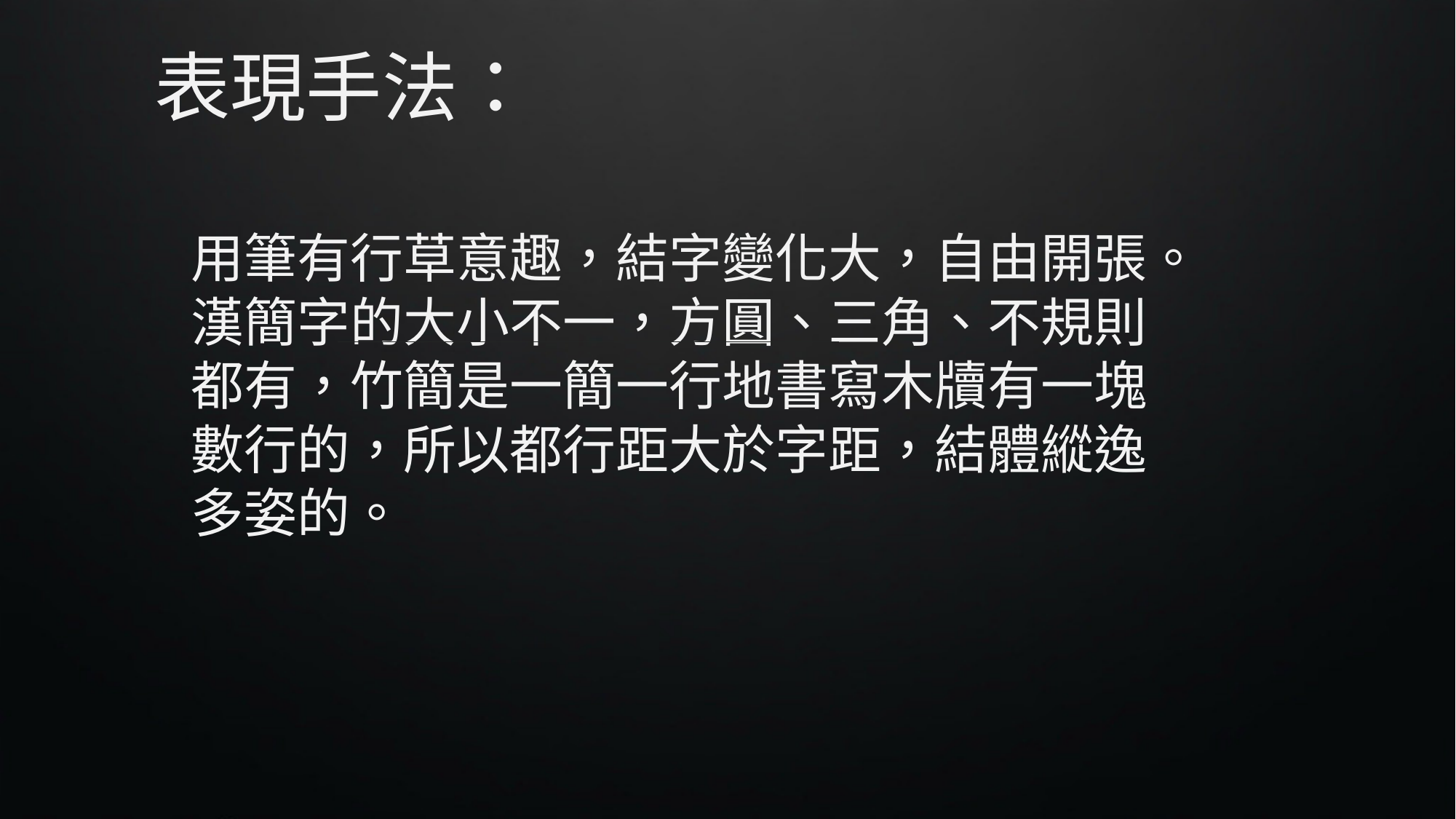

表現手法：

用筆有行草意趣，結字變化大，自由開張。
漢簡字的大小不一，方圓、三角、不規則
都有，竹簡是一簡一行地書寫木牘有一塊
數行的，所以都行距大於字距，結體縱逸
多姿的。